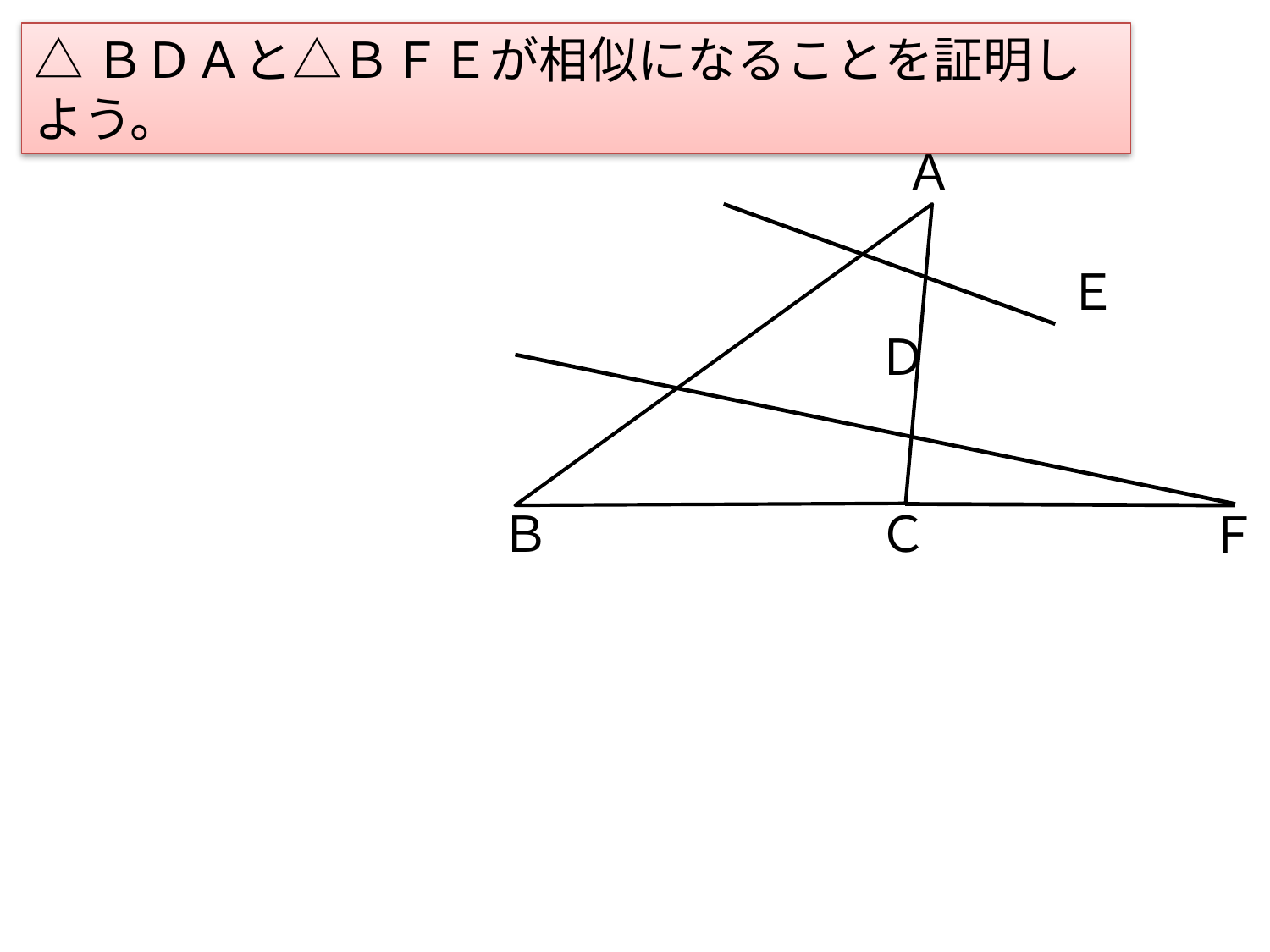

△ＢＤＡと△ＢＦＥが相似になることを証明しよう。
Ａ

Ｅ
Ｄ
Ｂ
Ｃ
Ｆ